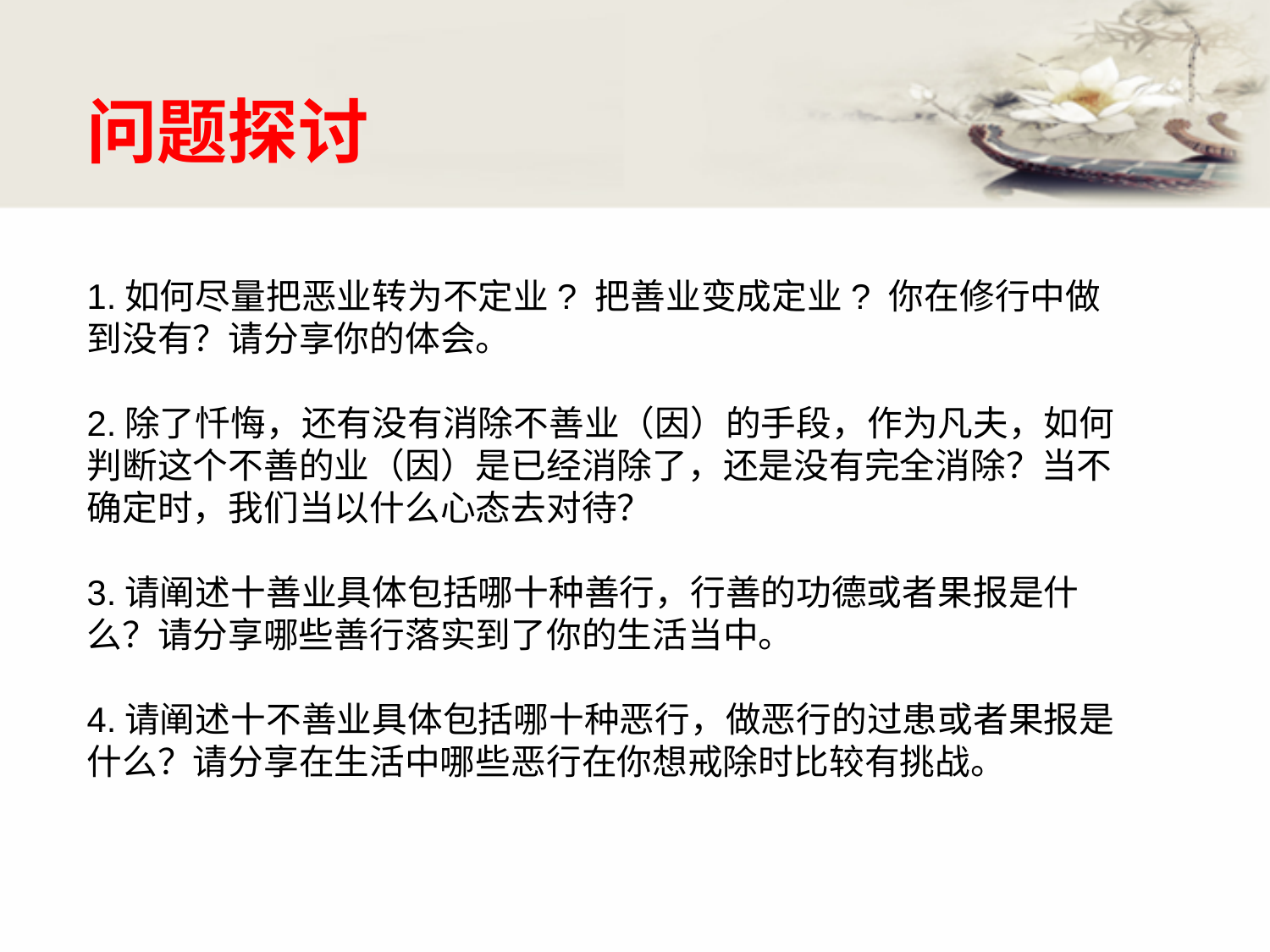

# 问题探讨 1.如何尽量把恶业转为不定业? 把善业变成定业? 你在修行中做到没有？请分享你的体会。 2.除了忏悔，还有没有消除不善业（因）的手段，作为凡夫，如何判断这个不善的业（因）是已经消除了，还是没有完全消除？当不确定时，我们当以什么心态去对待？ 3.请阐述十善业具体包括哪十种善行，行善的功德或者果报是什么？请分享哪些善行落实到了你的生活当中。 4.请阐述十不善业具体包括哪十种恶行，做恶行的过患或者果报是什么？请分享在生活中哪些恶行在你想戒除时比较有挑战。